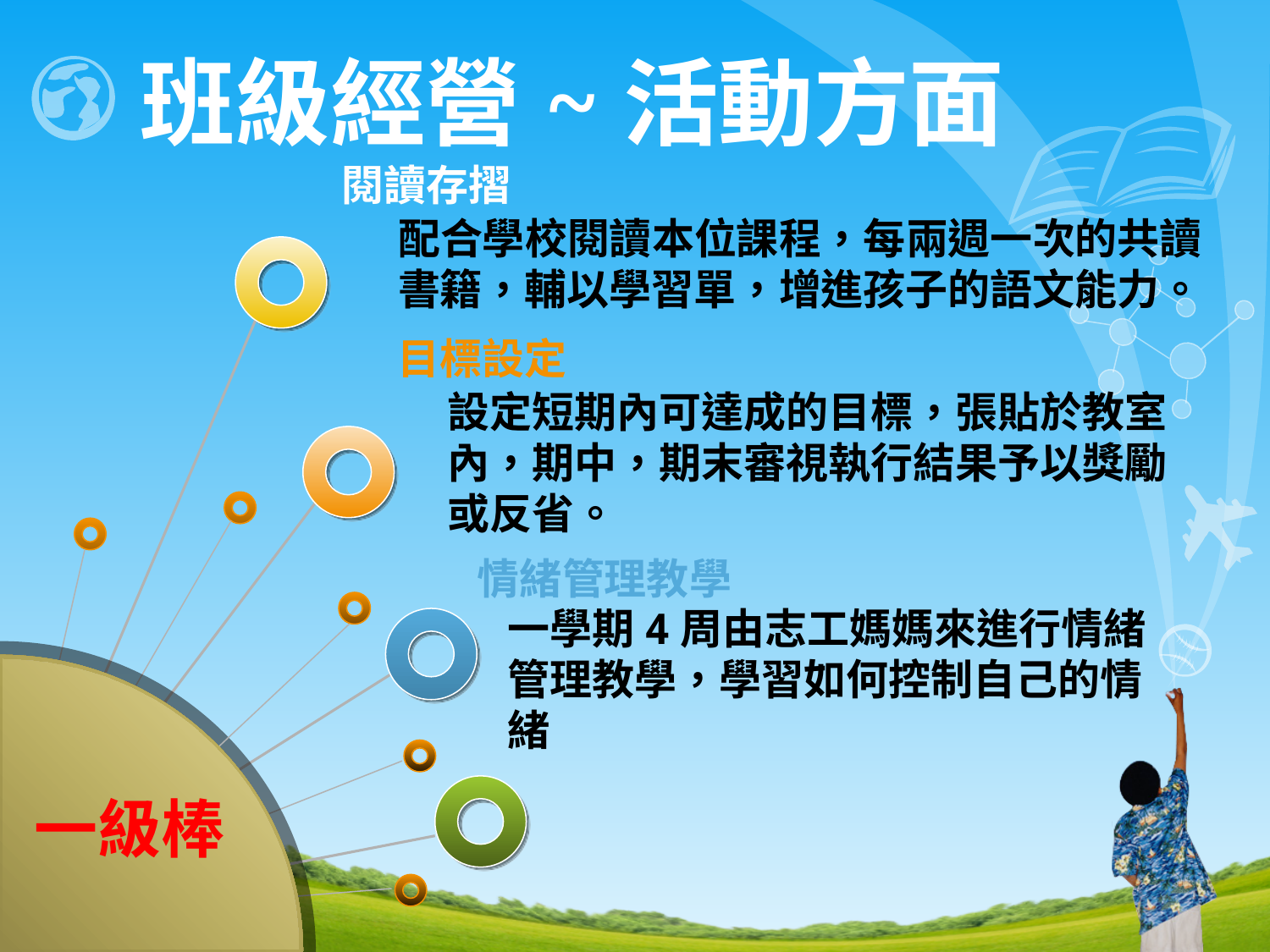

# 班級經營~活動方面
閱讀存摺
配合學校閱讀本位課程，每兩週一次的共讀書籍，輔以學習單，增進孩子的語文能力。

目標設定
設定短期內可達成的目標，張貼於教室內，期中，期末審視執行結果予以獎勵或反省。

情緒管理教學

一學期4周由志工媽媽來進行情緒管理教學，學習如何控制自己的情緒

一級棒

www.themegallery.com